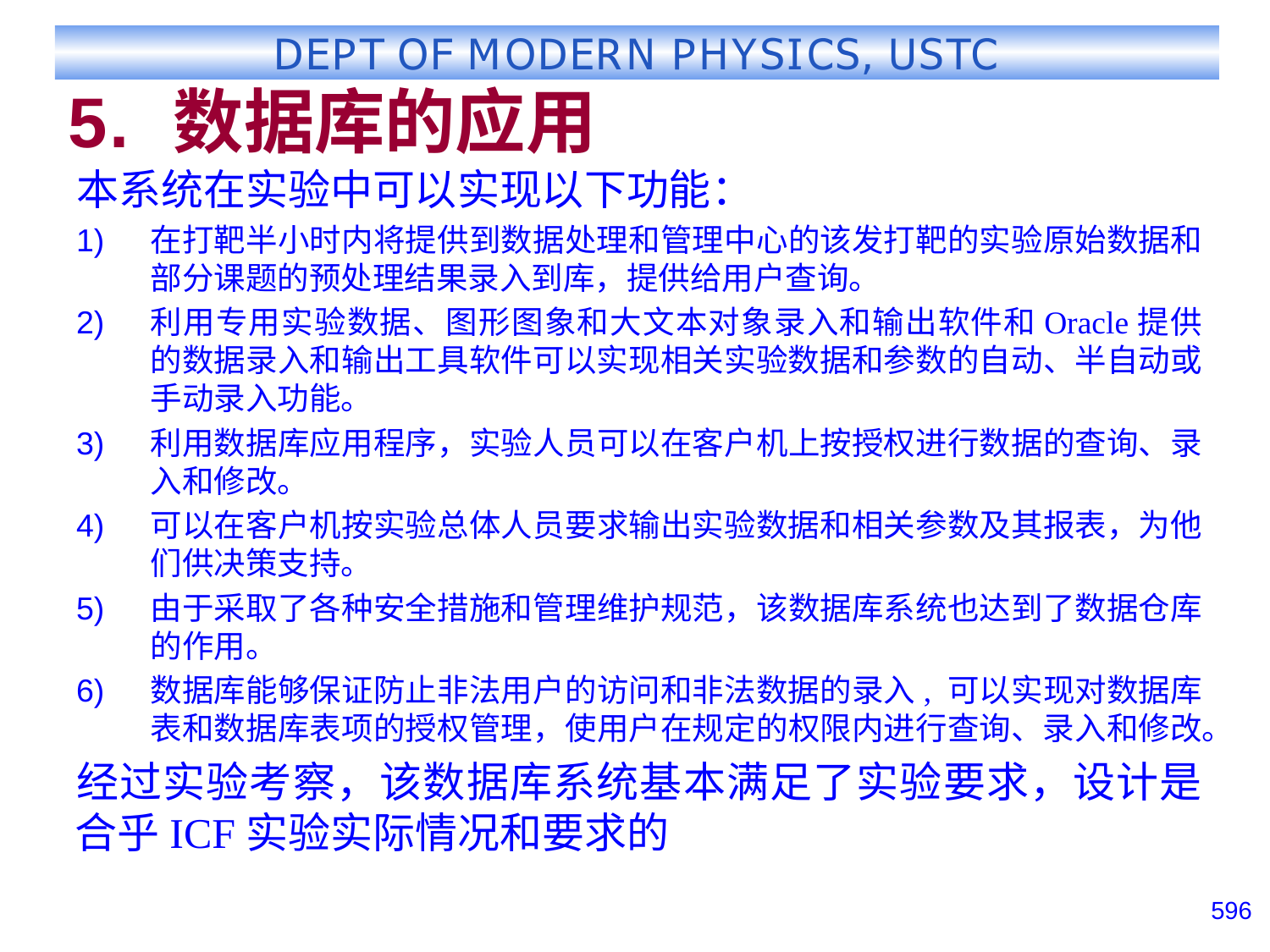

# 数据库的应用
本系统在实验中可以实现以下功能：
在打靶半小时内将提供到数据处理和管理中心的该发打靶的实验原始数据和部分课题的预处理结果录入到库，提供给用户查询。
利用专用实验数据、图形图象和大文本对象录入和输出软件和Oracle提供的数据录入和输出工具软件可以实现相关实验数据和参数的自动、半自动或手动录入功能。
利用数据库应用程序，实验人员可以在客户机上按授权进行数据的查询、录入和修改。
可以在客户机按实验总体人员要求输出实验数据和相关参数及其报表，为他们供决策支持。
由于采取了各种安全措施和管理维护规范，该数据库系统也达到了数据仓库的作用。
数据库能够保证防止非法用户的访问和非法数据的录入, 可以实现对数据库表和数据库表项的授权管理，使用户在规定的权限内进行查询、录入和修改。
经过实验考察，该数据库系统基本满足了实验要求，设计是合乎ICF实验实际情况和要求的